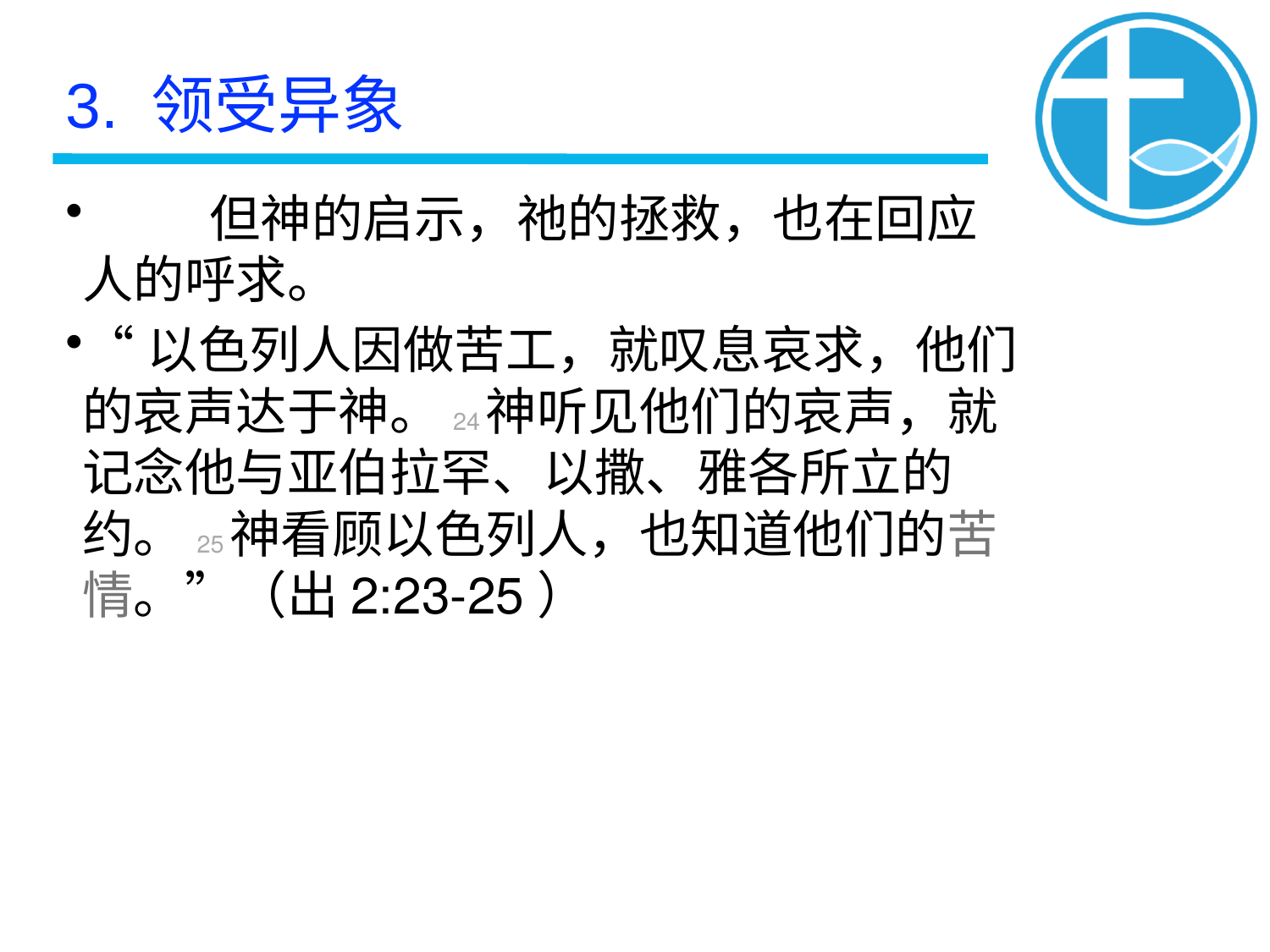

3. 领受异象
	但神的启示，祂的拯救，也在回应人的呼求。
“以色列人因做苦工，就叹息哀求，他们的哀声达于神。24神听见他们的哀声，就记念他与亚伯拉罕、以撒、雅各所立的约。25神看顾以色列人，也知道他们的苦情。”（出2:23-25）